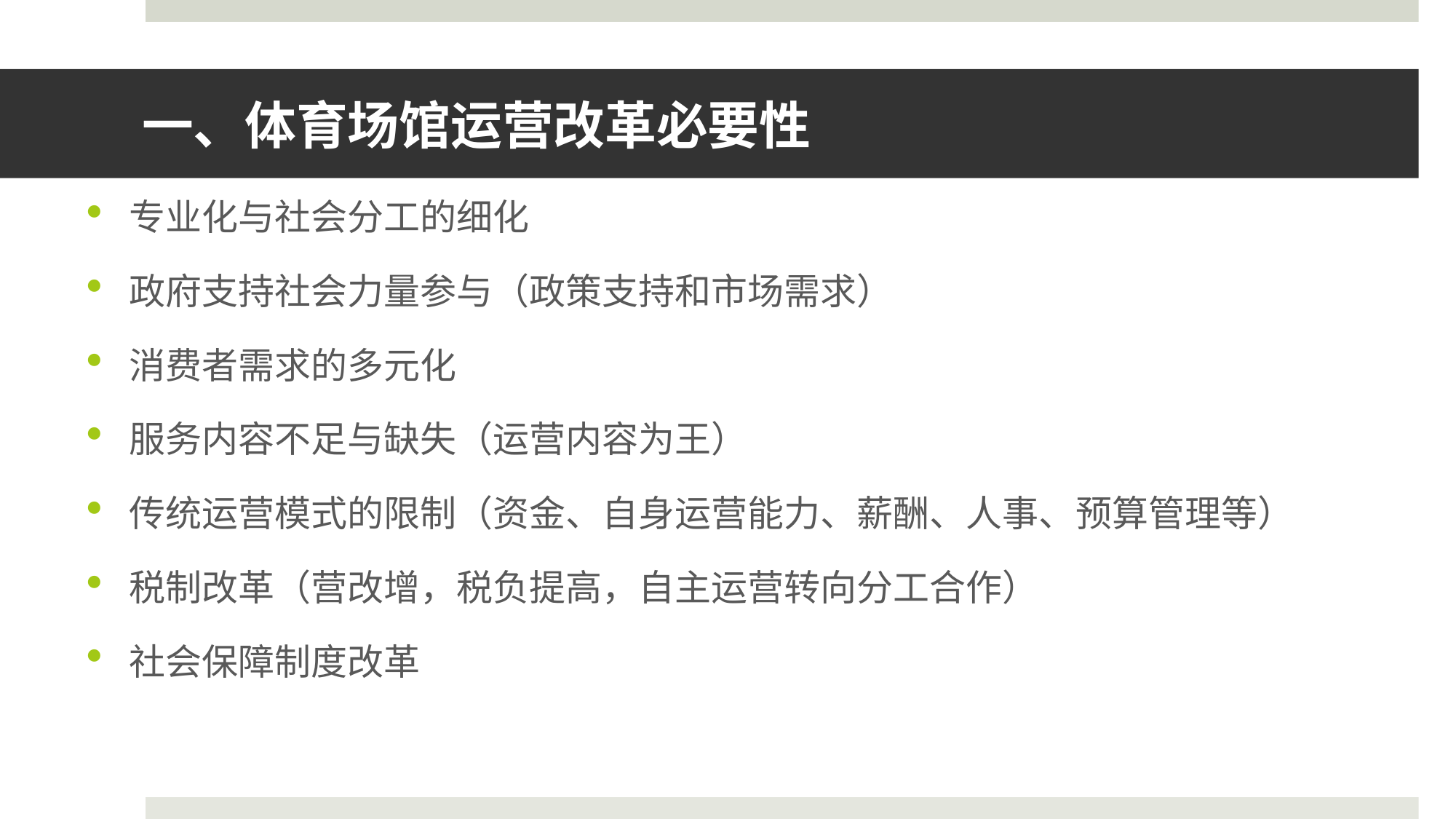

# 一、体育场馆运营改革必要性
专业化与社会分工的细化
政府支持社会力量参与（政策支持和市场需求）
消费者需求的多元化
服务内容不足与缺失（运营内容为王）
传统运营模式的限制（资金、自身运营能力、薪酬、人事、预算管理等）
税制改革（营改增，税负提高，自主运营转向分工合作）
社会保障制度改革